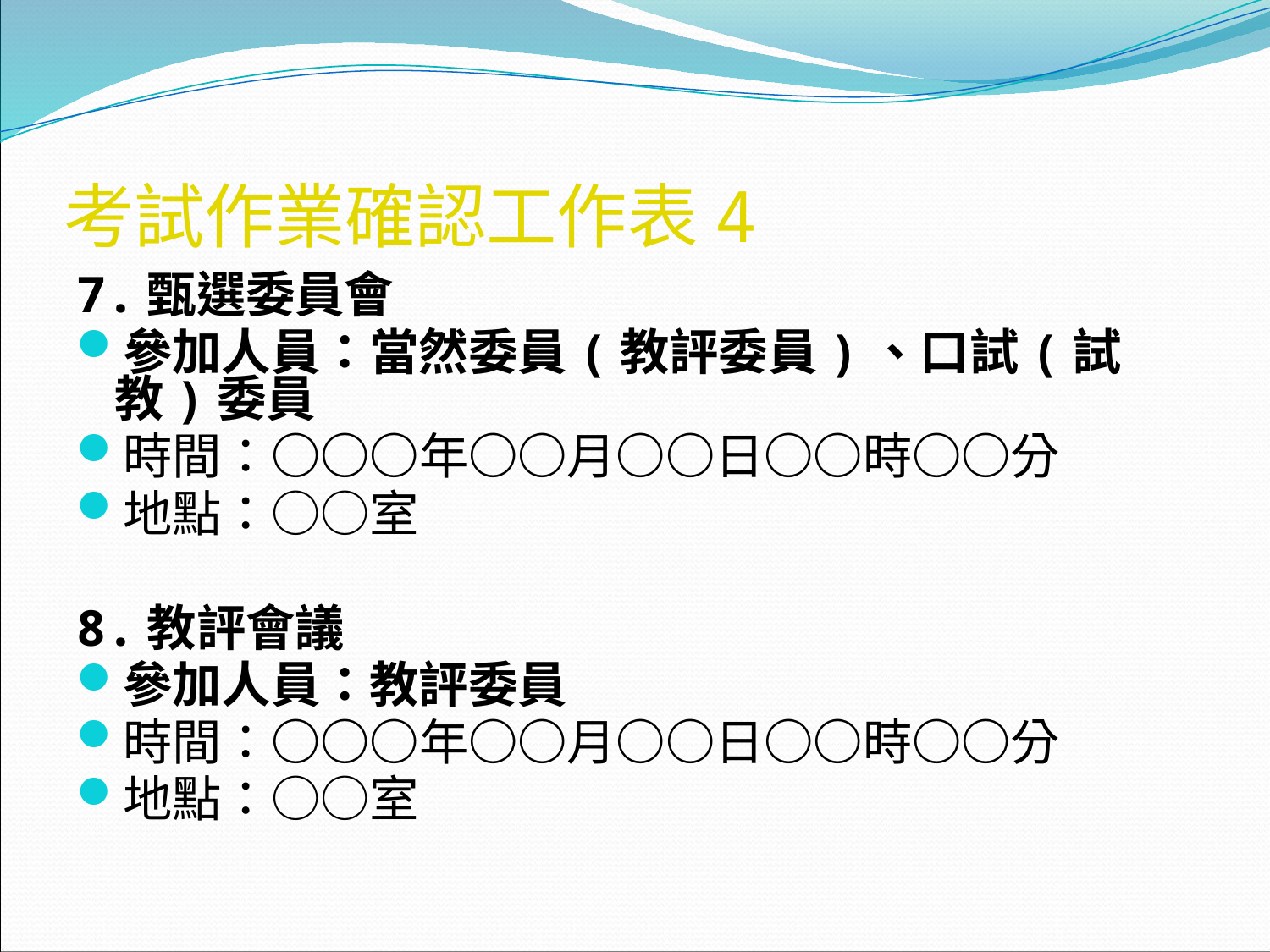

# 考試作業確認工作表4
7.甄選委員會
參加人員：當然委員(教評委員)、口試(試教)委員
時間：○○○年○○月○○日○○時○○分
地點：○○室

8.教評會議
參加人員：教評委員
時間：○○○年○○月○○日○○時○○分
地點：○○室